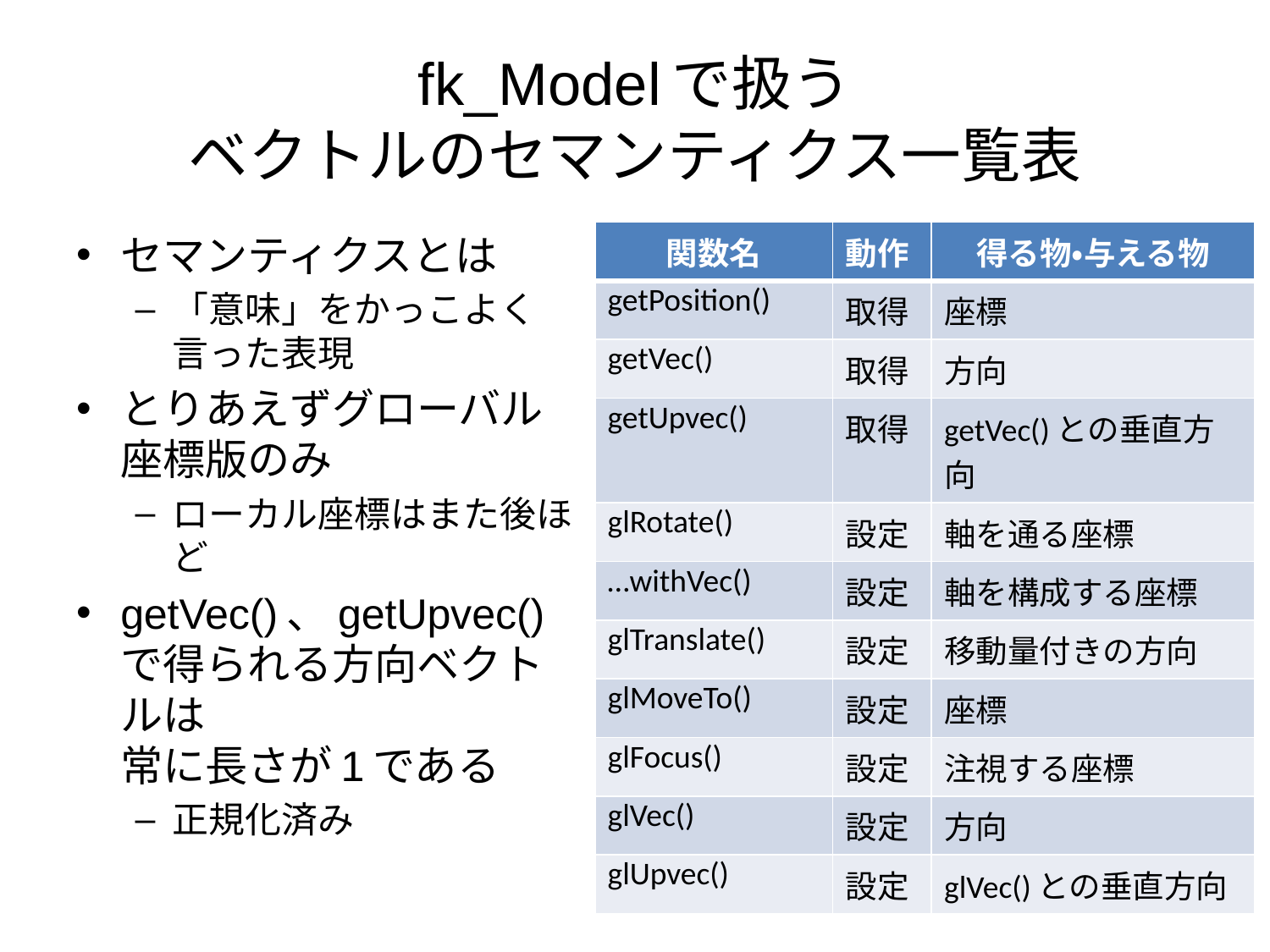

# fk_Modelで扱う ベクトルのセマンティクス一覧表
セマンティクスとは
「意味」をかっこよく言った表現
とりあえずグローバル座標版のみ
ローカル座標はまた後ほど
getVec()、getUpvec()で得られる方向ベクトルは
常に長さが1である
正規化済み
| 関数名 | 動作 | 得る物・与える物 |
| --- | --- | --- |
| getPosition() | 取得 | 座標 |
| getVec() | 取得 | 方向 |
| getUpvec() | 取得 | getVec()との垂直方向 |
| glRotate() | 設定 | 軸を通る座標 |
| …withVec() | 設定 | 軸を構成する座標 |
| glTranslate() | 設定 | 移動量付きの方向 |
| glMoveTo() | 設定 | 座標 |
| glFocus() | 設定 | 注視する座標 |
| glVec() | 設定 | 方向 |
| glUpvec() | 設定 | glVec()との垂直方向 |